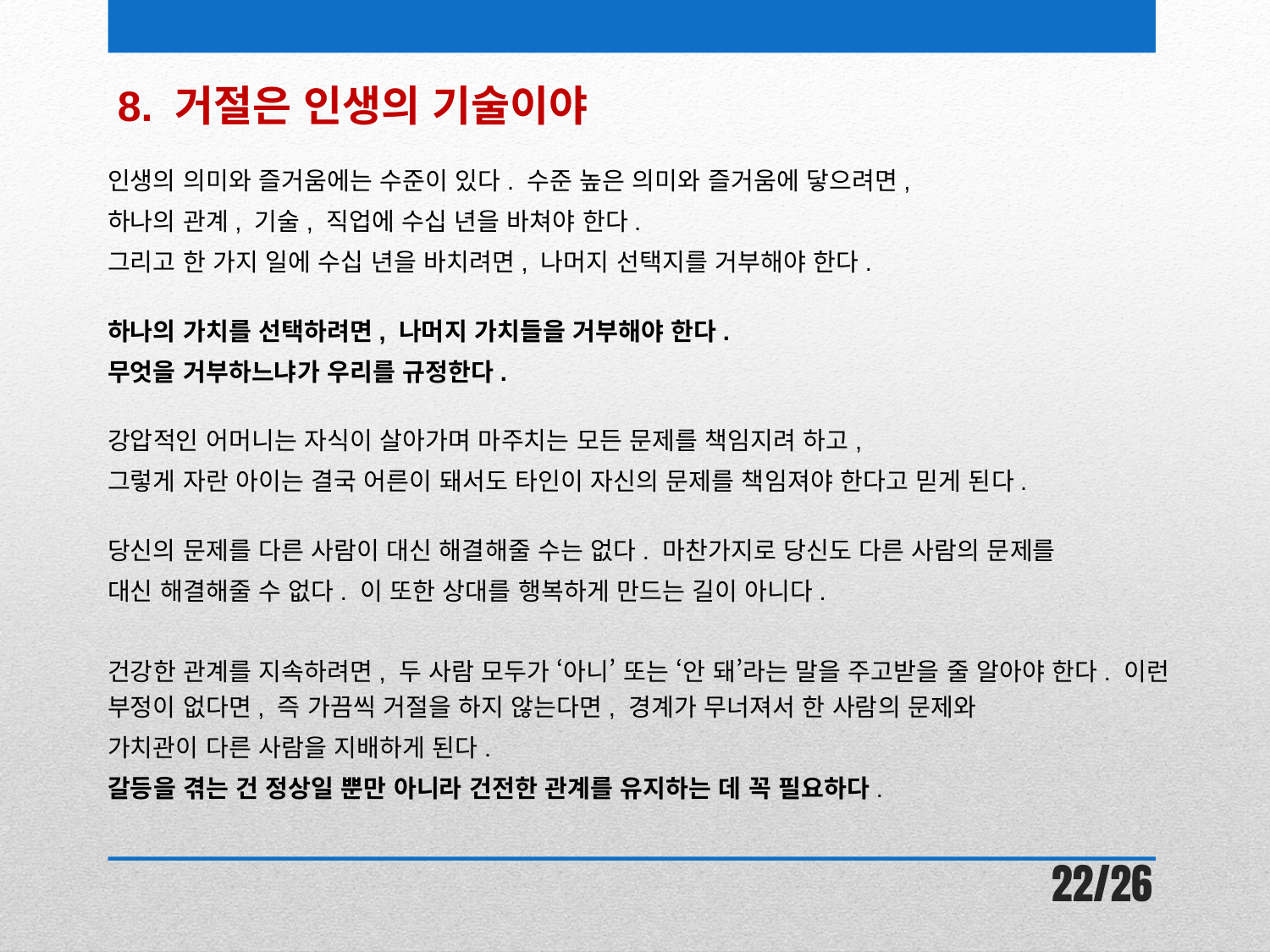

8. 거절은 인생의 기술이야
인생의 의미와 즐거움에는 수준이 있다. 수준 높은 의미와 즐거움에 닿으려면,
하나의 관계, 기술, 직업에 수십 년을 바쳐야 한다.
그리고 한 가지 일에 수십 년을 바치려면, 나머지 선택지를 거부해야 한다.

하나의 가치를 선택하려면, 나머지 가치들을 거부해야 한다.
무엇을 거부하느냐가 우리를 규정한다.

강압적인 어머니는 자식이 살아가며 마주치는 모든 문제를 책임지려 하고,
그렇게 자란 아이는 결국 어른이 돼서도 타인이 자신의 문제를 책임져야 한다고 믿게 된다.

당신의 문제를 다른 사람이 대신 해결해줄 수는 없다. 마찬가지로 당신도 다른 사람의 문제를
대신 해결해줄 수 없다. 이 또한 상대를 행복하게 만드는 길이 아니다.

건강한 관계를 지속하려면, 두 사람 모두가 ‘아니’ 또는 ‘안 돼’라는 말을 주고받을 줄 알아야 한다. 이런 부정이 없다면, 즉 가끔씩 거절을 하지 않는다면, 경계가 무너져서 한 사람의 문제와
가치관이 다른 사람을 지배하게 된다.
갈등을 겪는 건 정상일 뿐만 아니라 건전한 관계를 유지하는 데 꼭 필요하다.
22/26